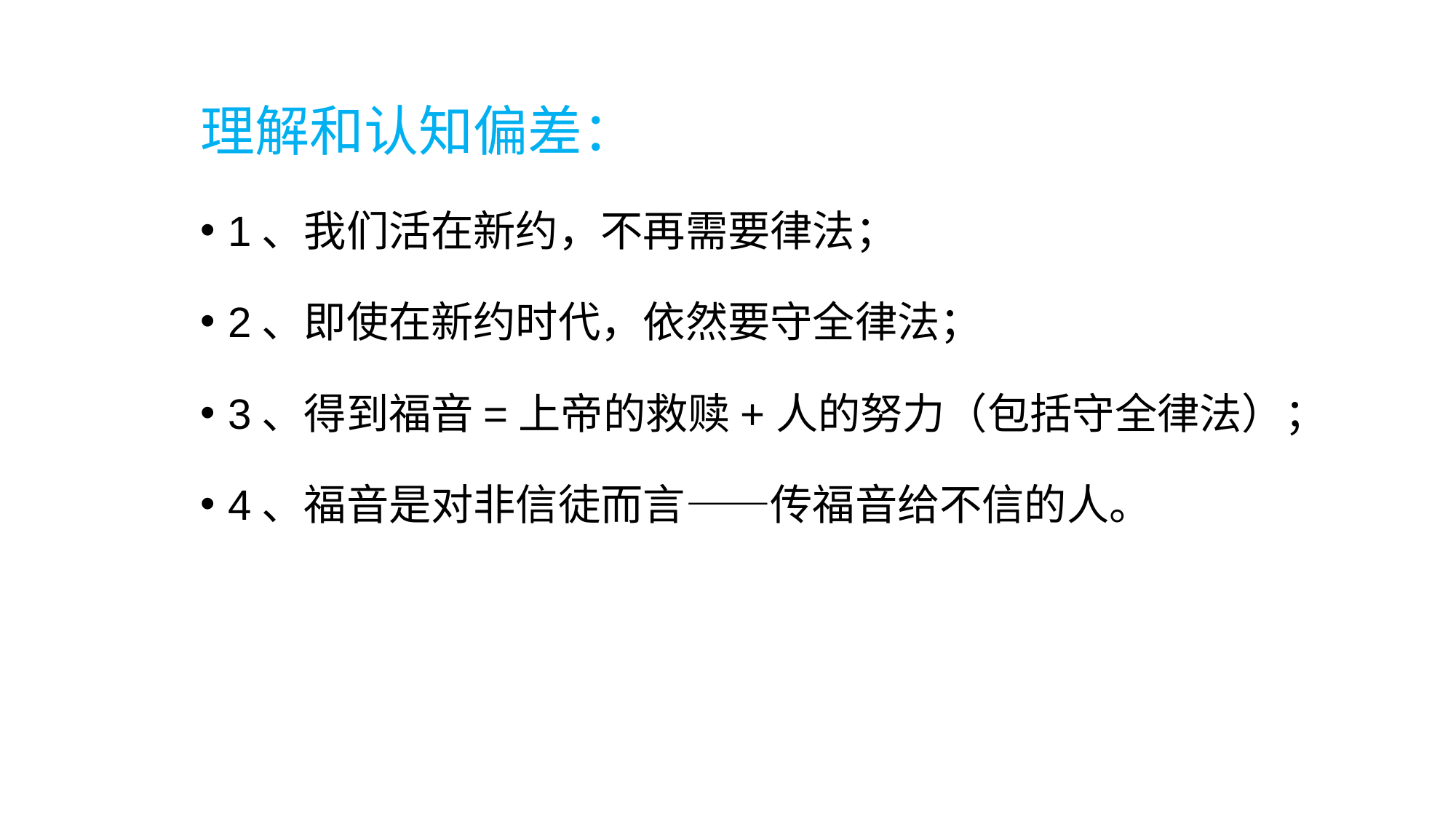

理解和认知偏差：
1、我们活在新约，不再需要律法；
2、即使在新约时代，依然要守全律法；
3、得到福音=上帝的救赎+人的努力（包括守全律法）；
4、福音是对非信徒而言——传福音给不信的人。